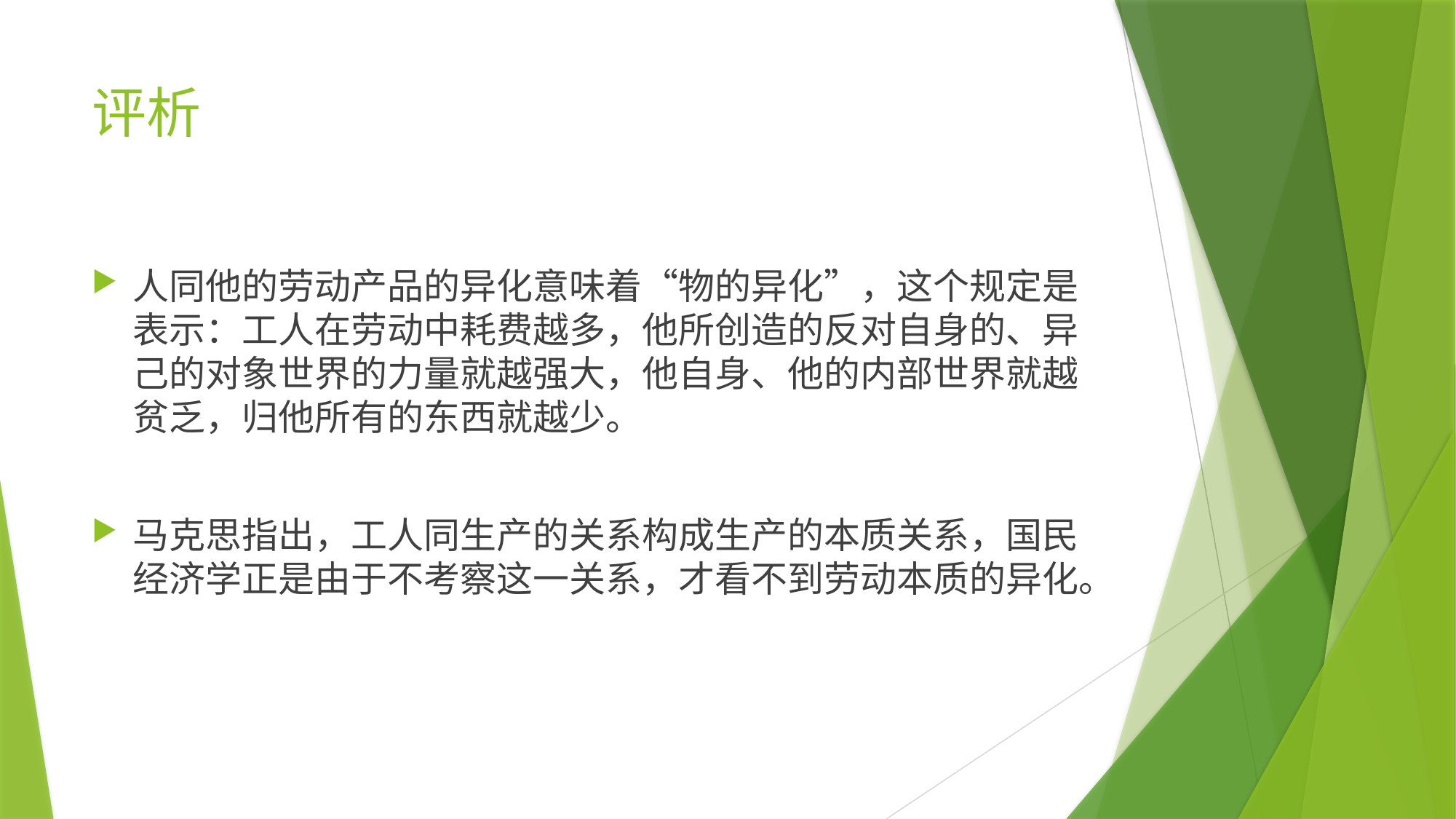

# 评析
人同他的劳动产品的异化意味着“物的异化”，这个规定是表示：工人在劳动中耗费越多，他所创造的反对自身的、异己的对象世界的力量就越强大，他自身、他的内部世界就越贫乏，归他所有的东西就越少。

马克思指出，工人同生产的关系构成生产的本质关系，国民经济学正是由于不考察这一关系，才看不到劳动本质的异化。